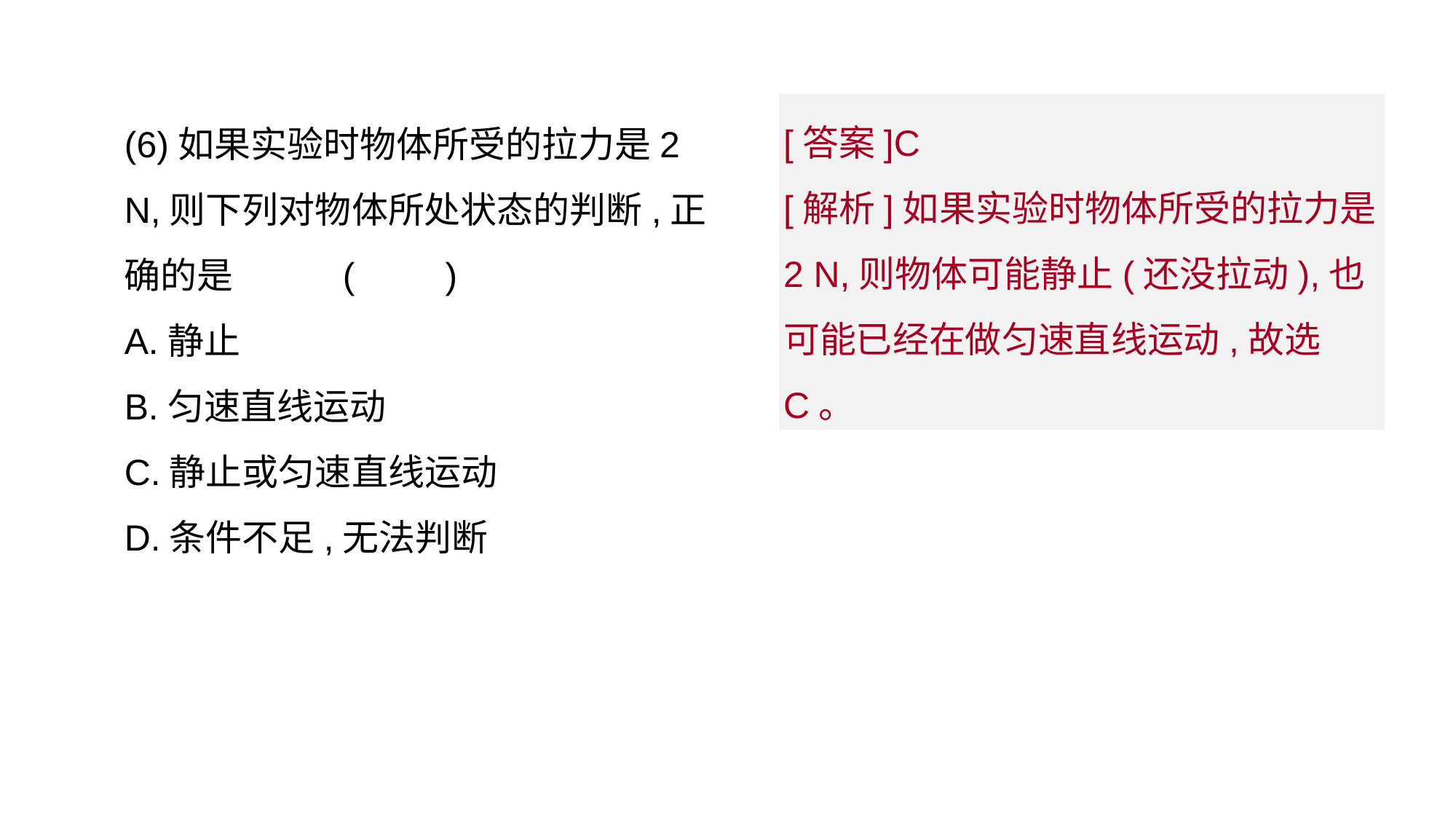

[答案]C
[解析]如果实验时物体所受的拉力是2 N,则物体可能静止(还没拉动),也可能已经在做匀速直线运动,故选C。
(6)如果实验时物体所受的拉力是2 N,则下列对物体所处状态的判断,正确的是	(　　)
A.静止
B.匀速直线运动
C.静止或匀速直线运动
D.条件不足,无法判断